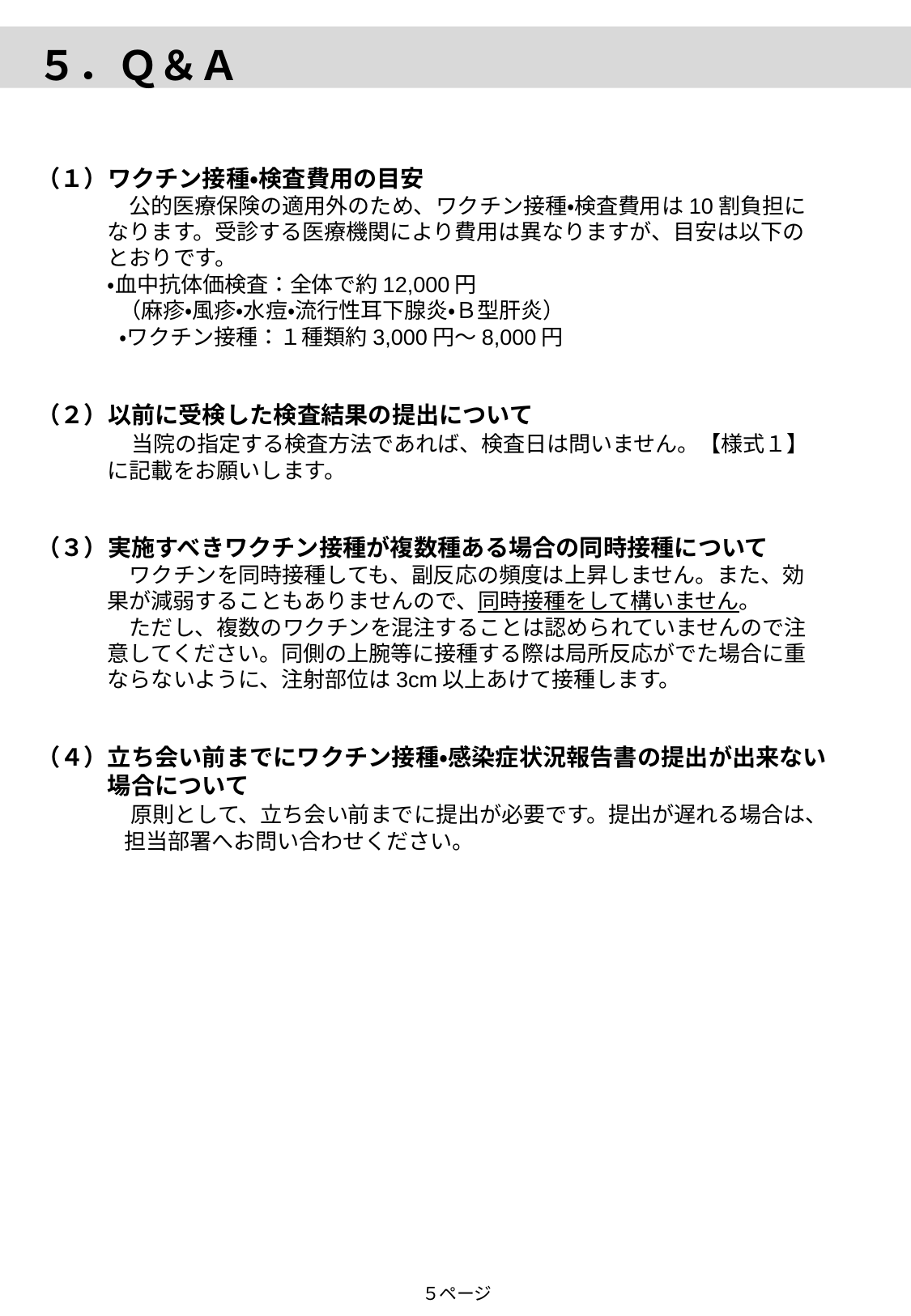

５．Ｑ＆Ａ
（１）ワクチン接種・検査費用の目安
　公的医療保険の適用外のため、ワクチン接種・検査費用は10割負担になります。受診する医療機関により費用は異なりますが、目安は以下のとおりです。
・血中抗体価検査：全体で約12,000円
（麻疹・風疹・水痘・流行性耳下腺炎・Ｂ型肝炎）
・ワクチン接種：１種類約3,000円～8,000円
（２）以前に受検した検査結果の提出について
　当院の指定する検査方法であれば、検査日は問いません。【様式１】に記載をお願いします。
（３）実施すべきワクチン接種が複数種ある場合の同時接種について
　ワクチンを同時接種しても、副反応の頻度は上昇しません。また、効果が減弱することもありませんので、同時接種をして構いません。
　ただし、複数のワクチンを混注することは認められていませんので注意してください。同側の上腕等に接種する際は局所反応がでた場合に重ならないように、注射部位は3cm以上あけて接種します。
（４）立ち会い前までにワクチン接種・感染症状況報告書の提出が出来ない
　　　場合について
	　原則として、立ち会い前までに提出が必要です。提出が遅れる場合は、
　　　　担当部署へお問い合わせください。
５ページ